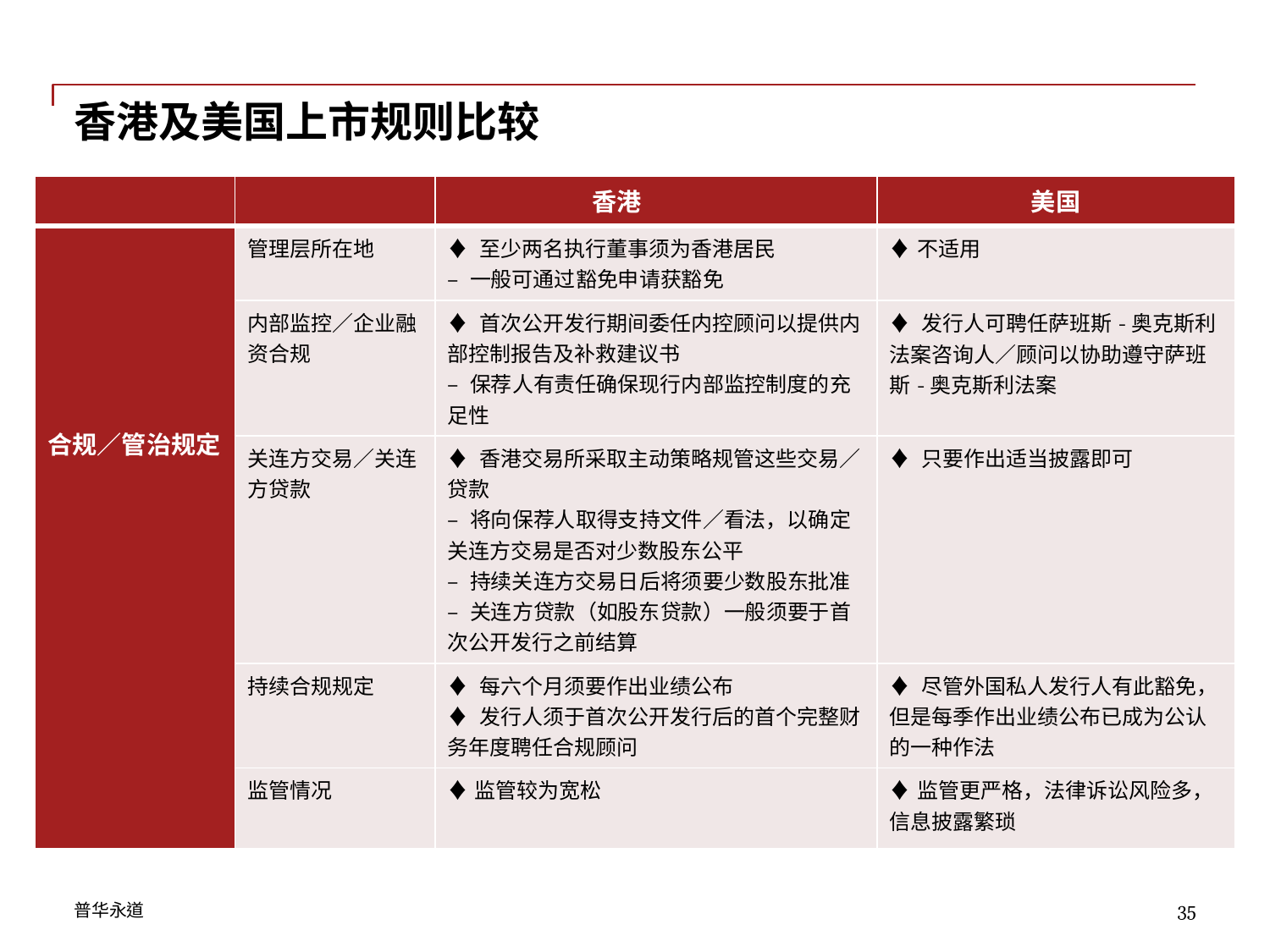

# 香港及美国上市规则比较
|  |  | 香港 | 美国 |
| --- | --- | --- | --- |
| 合规／管治规定 | 管理层所在地 | ♦ 至少两名执行董事须为香港居民 – 一般可通过豁免申请获豁免 | ♦不适用 |
|  | 内部监控／企业融资合规 | ♦ 首次公开发行期间委任内控顾问以提供内部控制报告及补救建议书 – 保荐人有责任确保现行内部监控制度的充足性 | ♦ 发行人可聘任萨班斯-奥克斯利法案咨询人／顾问以协助遵守萨班斯-奥克斯利法案 |
|  | 关连方交易／关连方贷款 | ♦ 香港交易所采取主动策略规管这些交易／贷款 – 将向保荐人取得支持文件／看法，以确定关连方交易是否对少数股东公平 – 持续关连方交易日后将须要少数股东批准 – 关连方贷款（如股东贷款）一般须要于首次公开发行之前结算 | ♦ 只要作出适当披露即可 |
|  | 持续合规规定 | ♦ 每六个月须要作出业绩公布 ♦ 发行人须于首次公开发行后的首个完整财务年度聘任合规顾问 | ♦ 尽管外国私人发行人有此豁免，但是每季作出业绩公布已成为公认的一种作法 |
|  | 监管情况 | ♦监管较为宽松 | ♦监管更严格，法律诉讼风险多，信息披露繁琐 |
35